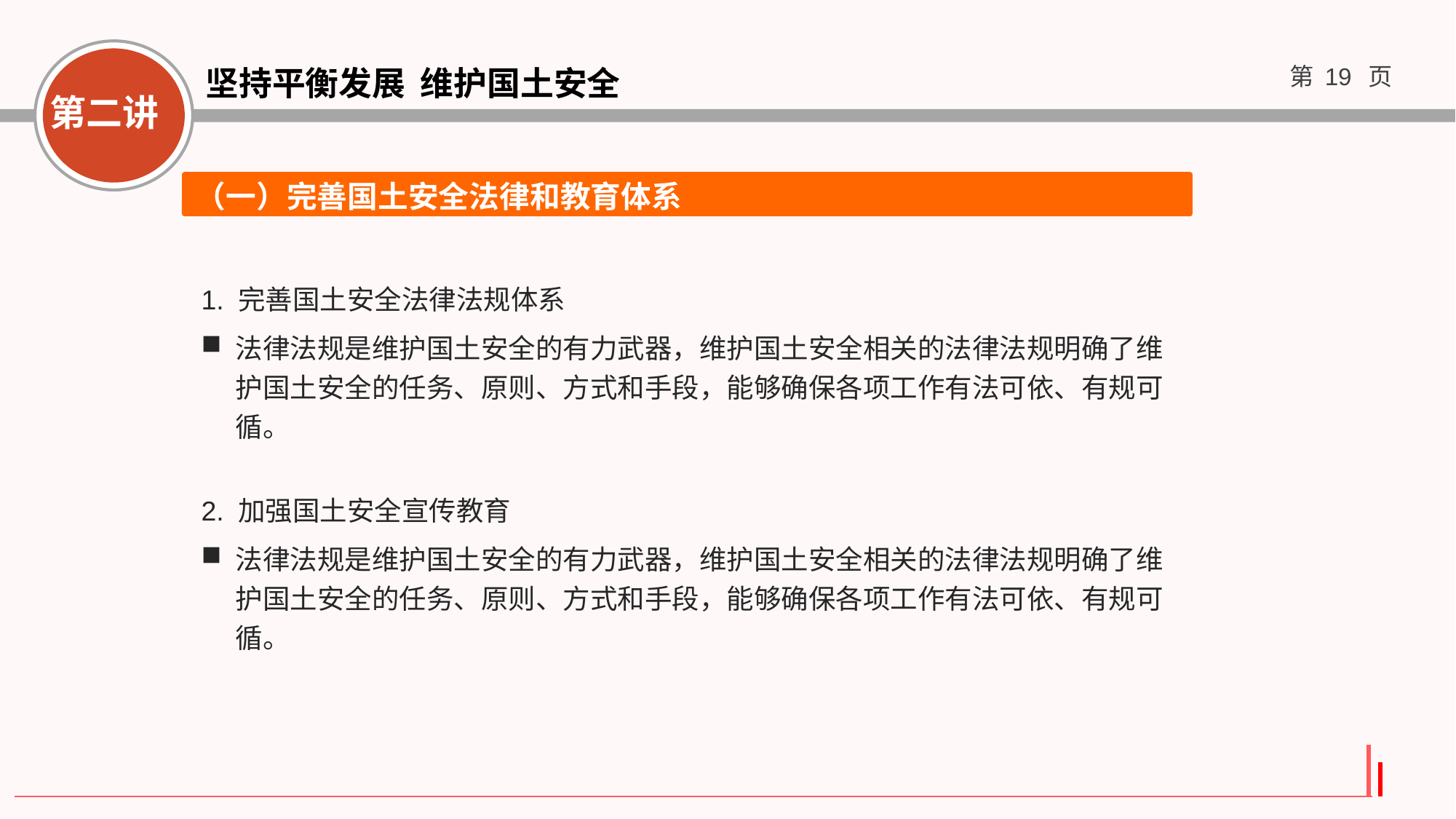

（一）完善国土安全法律和教育体系
1. 完善国土安全法律法规体系
法律法规是维护国土安全的有力武器，维护国土安全相关的法律法规明确了维护国土安全的任务、原则、方式和手段，能够确保各项工作有法可依、有规可循。
2. 加强国土安全宣传教育
法律法规是维护国土安全的有力武器，维护国土安全相关的法律法规明确了维护国土安全的任务、原则、方式和手段，能够确保各项工作有法可依、有规可循。